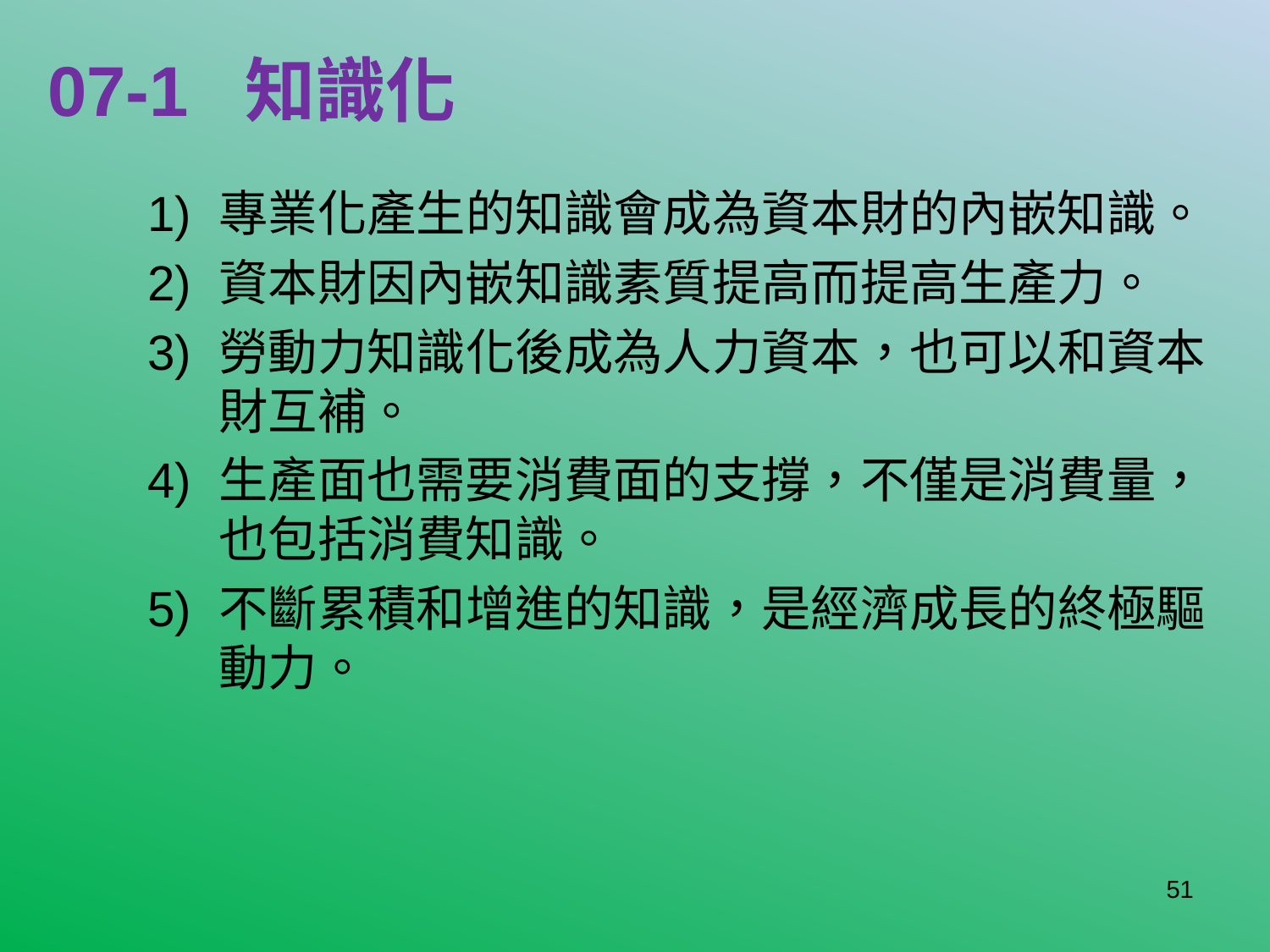

# 07-1  知識化
專業化產生的知識會成為資本財的內嵌知識。
資本財因內嵌知識素質提高而提高生產力。
勞動力知識化後成為人力資本，也可以和資本財互補。
生產面也需要消費面的支撐，不僅是消費量，也包括消費知識。
不斷累積和增進的知識，是經濟成長的終極驅動力。
51